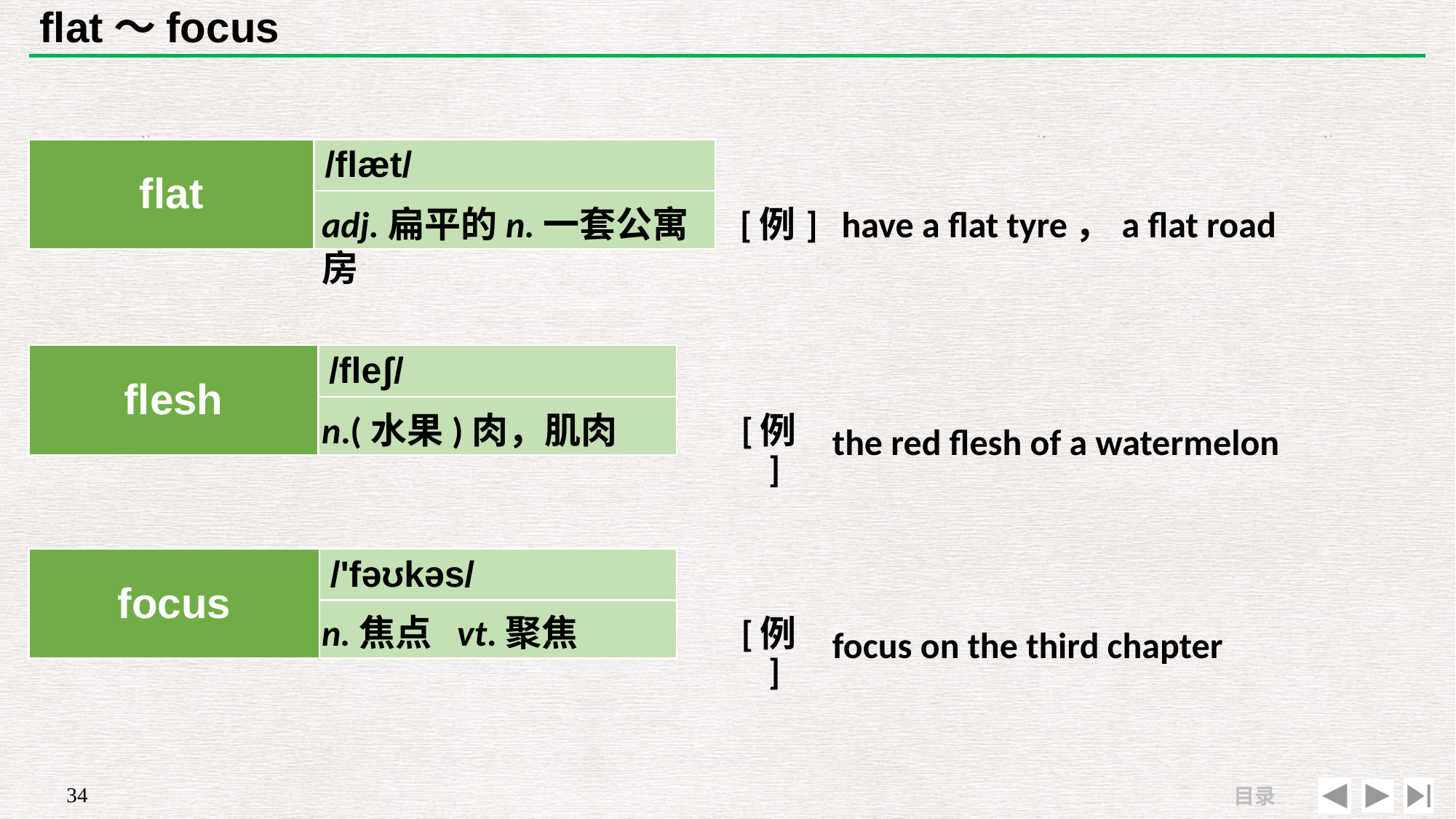

# flat～focus

| flat | /flæt/ |
| --- | --- |
|  |  |
|  |  |
| --- | --- |
| [例] | have a flat tyre，a flat road |
adj.扁平的n.一套公寓房
| flesh | /fleʃ/ |
| --- | --- |
|  |  |
|  |  |
| --- | --- |
| [例] | the red flesh of a watermelon |
n.(水果)肉，肌肉
| focus | /'fəʊkəs/ |
| --- | --- |
|  |  |
|  |  |
| --- | --- |
| [例] | focus on the third chapter |
n.焦点  vt.聚焦